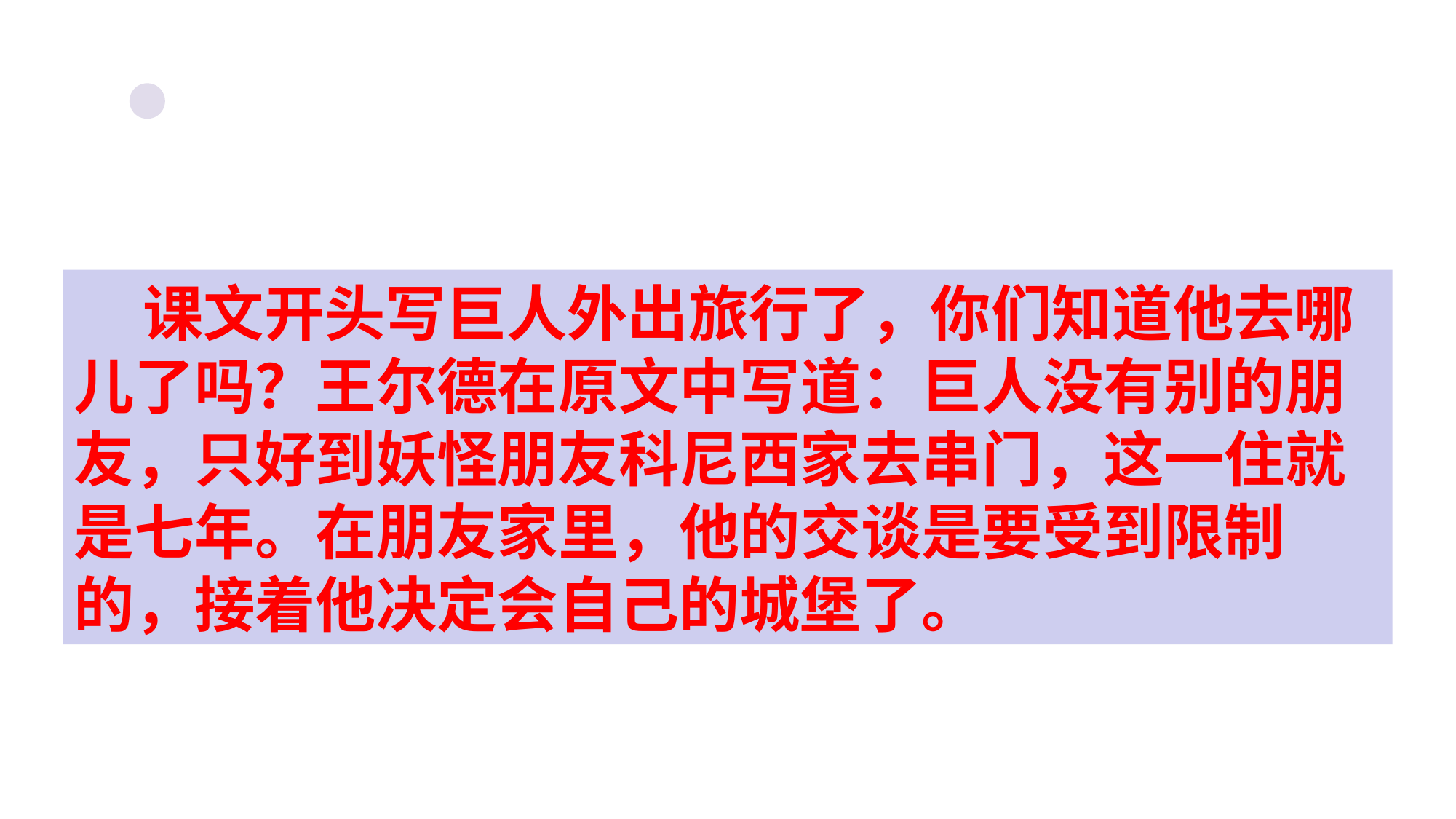

课文开头写巨人外出旅行了，你们知道他去哪儿了吗？王尔德在原文中写道：巨人没有别的朋友，只好到妖怪朋友科尼西家去串门，这一住就是七年。在朋友家里，他的交谈是要受到限制的，接着他决定会自己的城堡了。